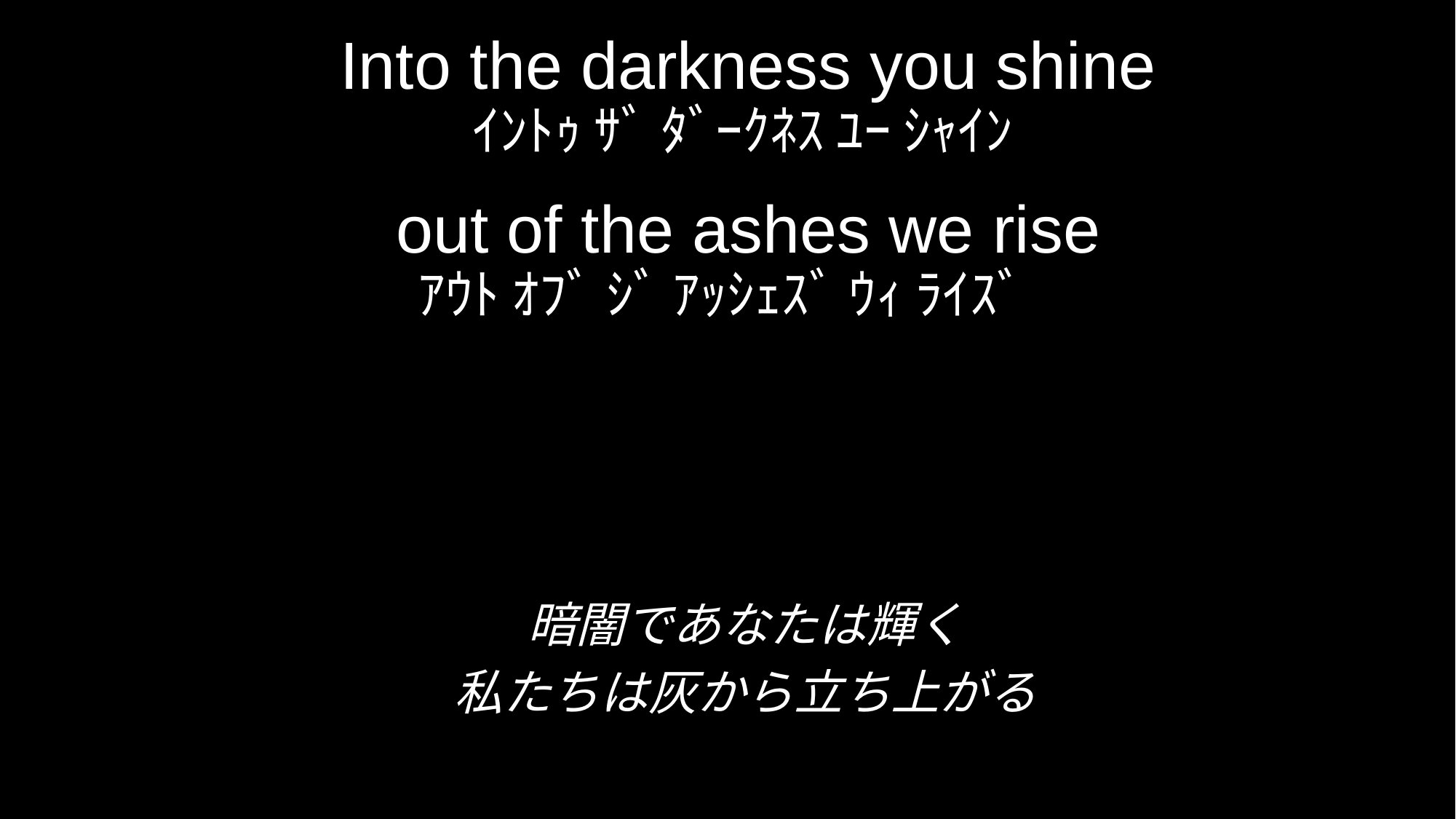

# Into the darkness you shine ｲﾝﾄｩ ｻﾞ ﾀﾞｰｸﾈｽ ﾕｰ ｼｬｲﾝ out of the ashes we rise ｱｳﾄ ｵﾌﾞ ｼﾞ ｱｯｼｪｽﾞ ｳｨ ﾗｲｽﾞ

暗闇であなたは輝く
私たちは灰から立ち上がる